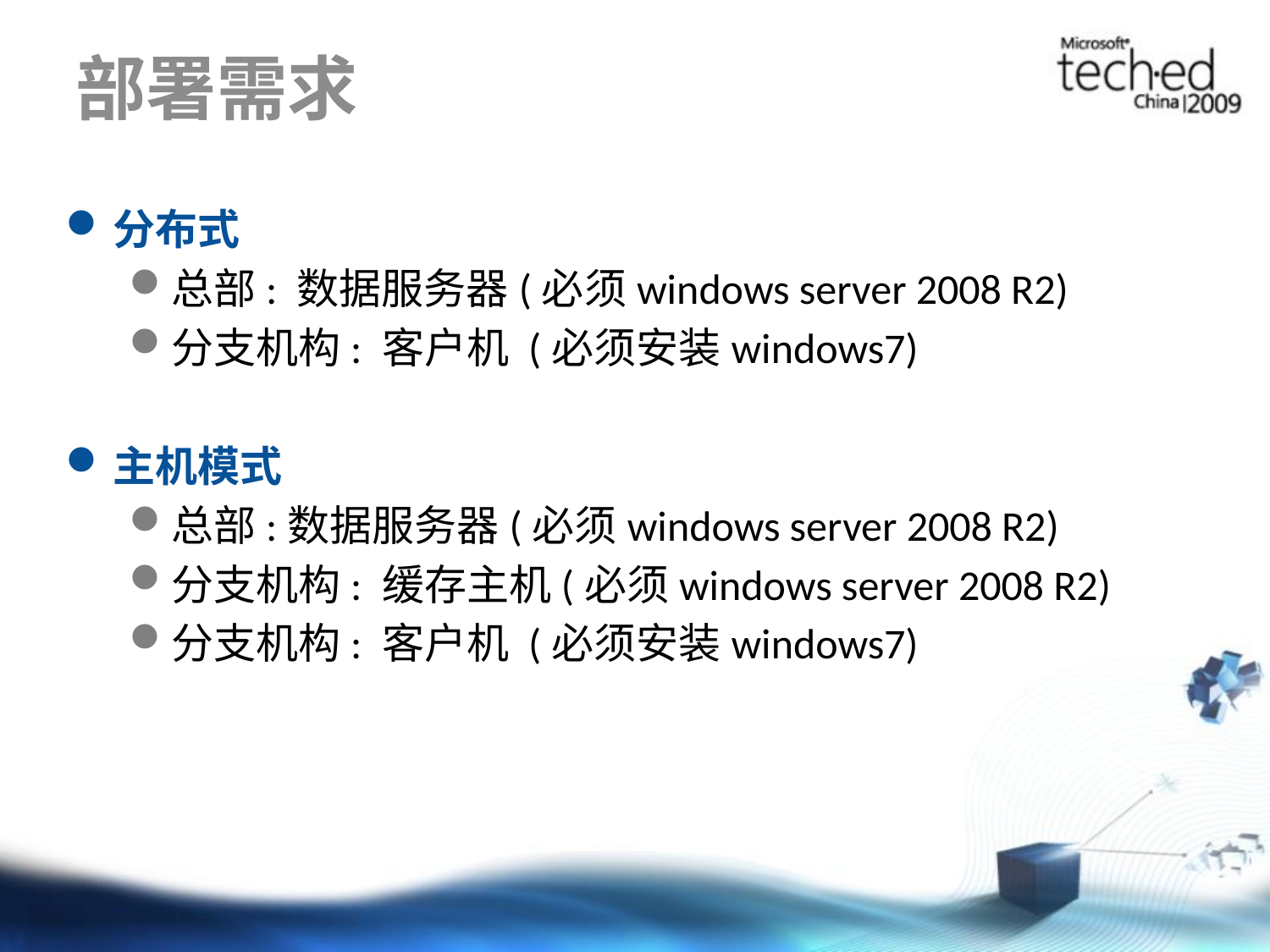

# 部署需求
分布式
总部: 数据服务器(必须windows server 2008 R2)
分支机构: 客户机 (必须安装windows7)

主机模式
总部:数据服务器(必须windows server 2008 R2)
分支机构: 缓存主机(必须windows server 2008 R2)
分支机构: 客户机 (必须安装windows7)